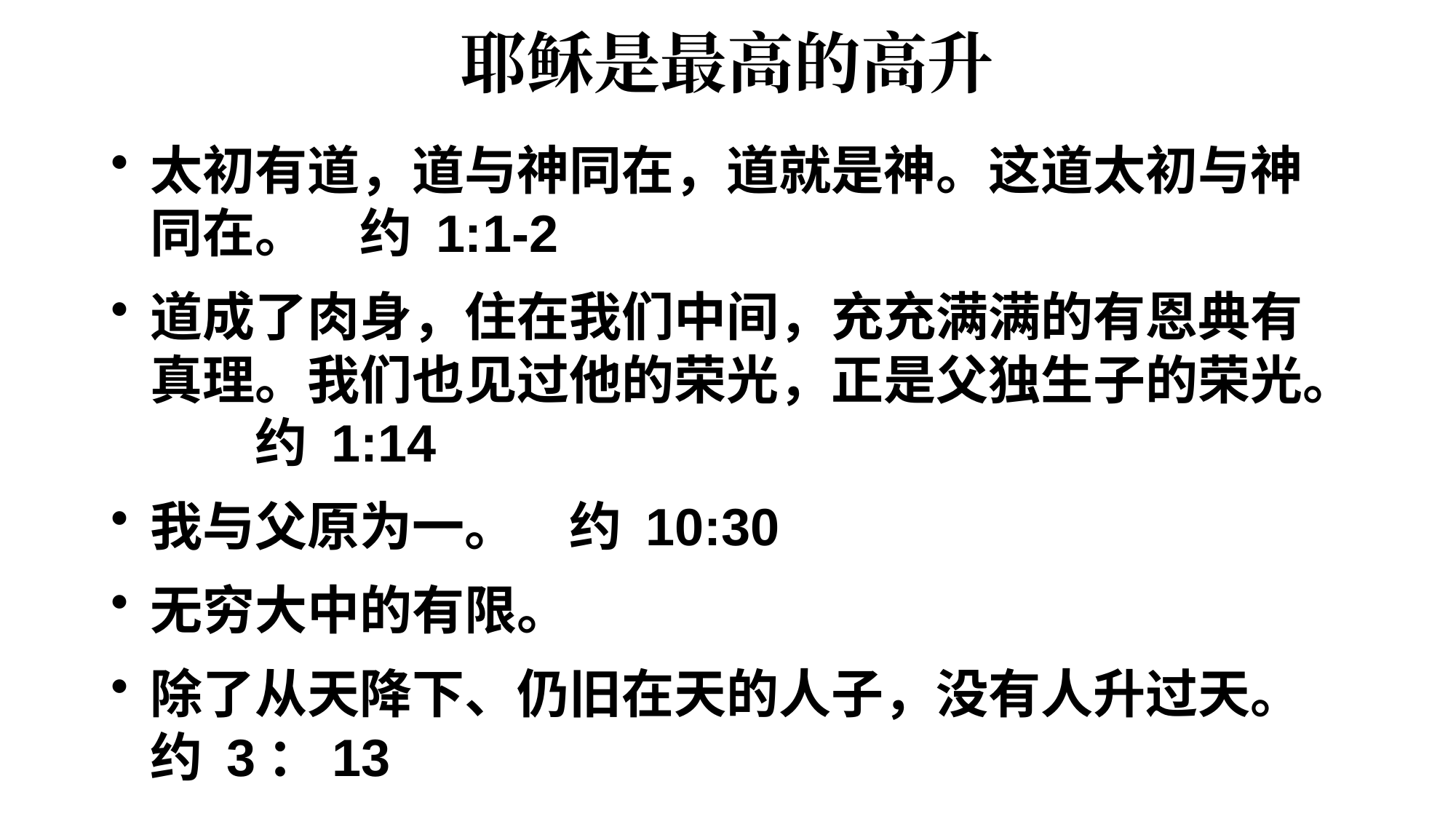

# 耶稣是最高的高升
太初有道，道与神同在，道就是神。这道太初与神同在。					约 1:1-2
道成了肉身，住在我们中间，充充满满的有恩典有真理。我们也见过他的荣光，正是父独生子的荣光。						约 1:14
我与父原为一。 			约 10:30
无穷大中的有限。
除了从天降下、仍旧在天的人子，没有人升过天。							约 3：13